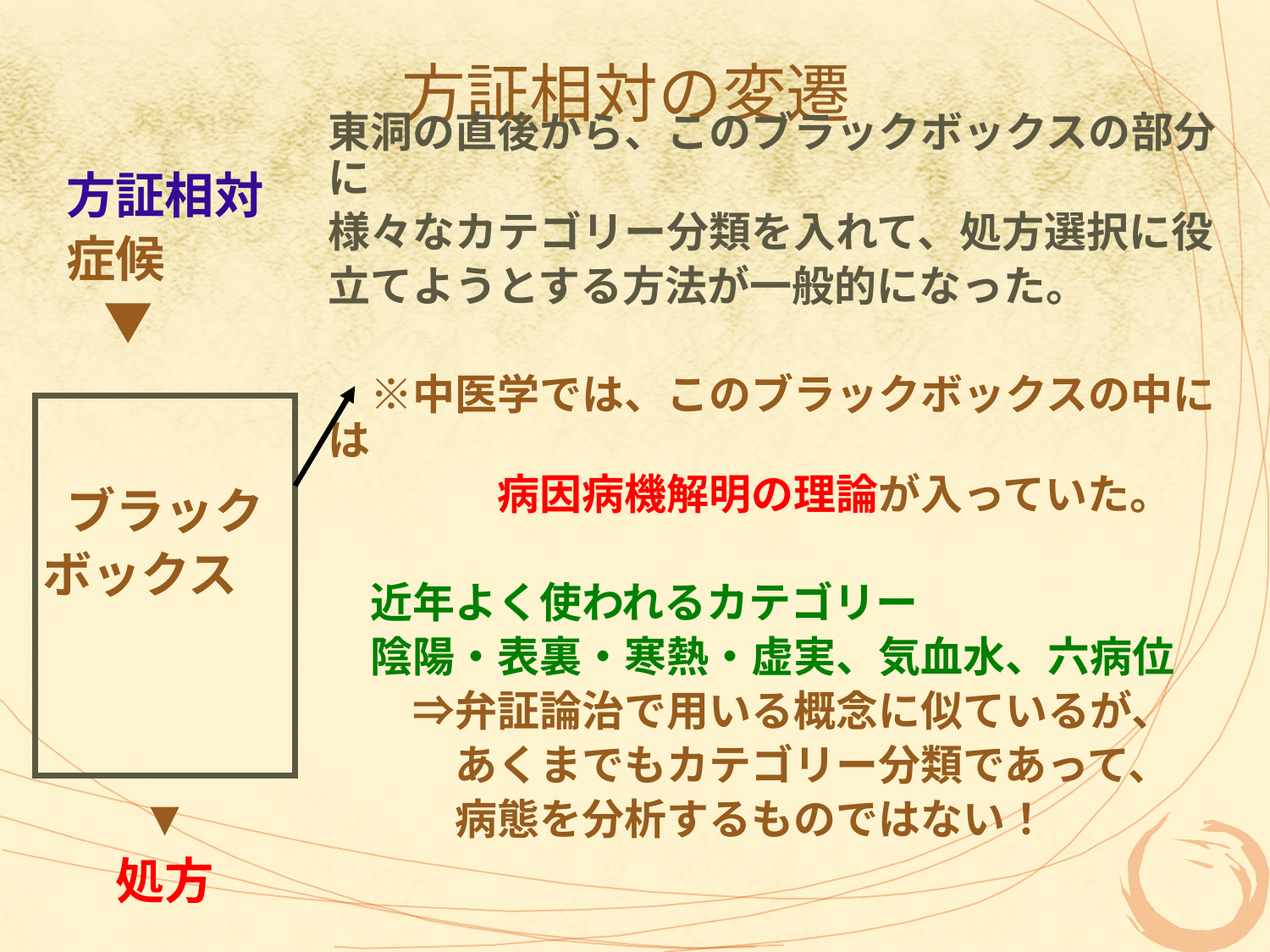

方証相対の変遷

東洞の直後から、このブラックボックスの部分に
様々なカテゴリー分類を入れて、処方選択に役
立てようとする方法が一般的になった。

　※中医学では、このブラックボックスの中には
　　　　病因病機解明の理論が入っていた。

　近年よく使われるカテゴリー
　陰陽・表裏・寒熱・虚実、気血水、六病位
　　⇒弁証論治で用いる概念に似ているが、
　　　あくまでもカテゴリー分類であって、
　　　病態を分析するものではない！

方証相対
症候
▼

ブラック
ボックス

▼
処方